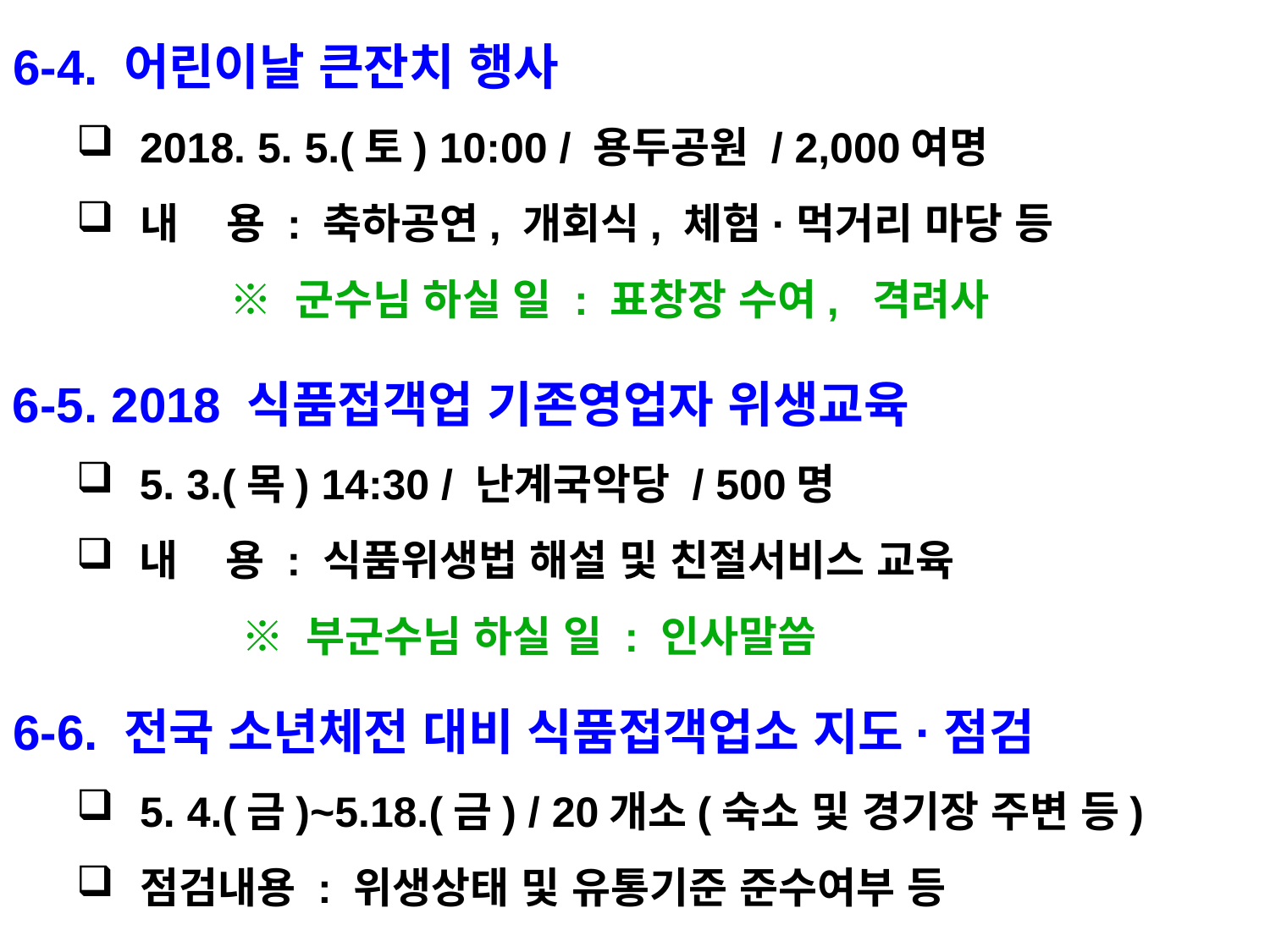

6-4. 어린이날 큰잔치 행사
2018. 5. 5.(토) 10:00 / 용두공원 / 2,000여명
내    용 : 축하공연, 개회식, 체험·먹거리 마당 등
             ※ 군수님 하실 일 : 표창장 수여,  격려사

6-5. 2018 식품접객업 기존영업자 위생교육
5. 3.(목) 14:30 / 난계국악당 / 500명
내    용 : 식품위생법 해설 및 친절서비스 교육
              ※ 부군수님 하실 일 : 인사말씀

6-6. 전국 소년체전 대비 식품접객업소 지도·점검
5. 4.(금)~5.18.(금) / 20개소(숙소 및 경기장 주변 등)
점검내용 : 위생상태 및 유통기준 준수여부 등